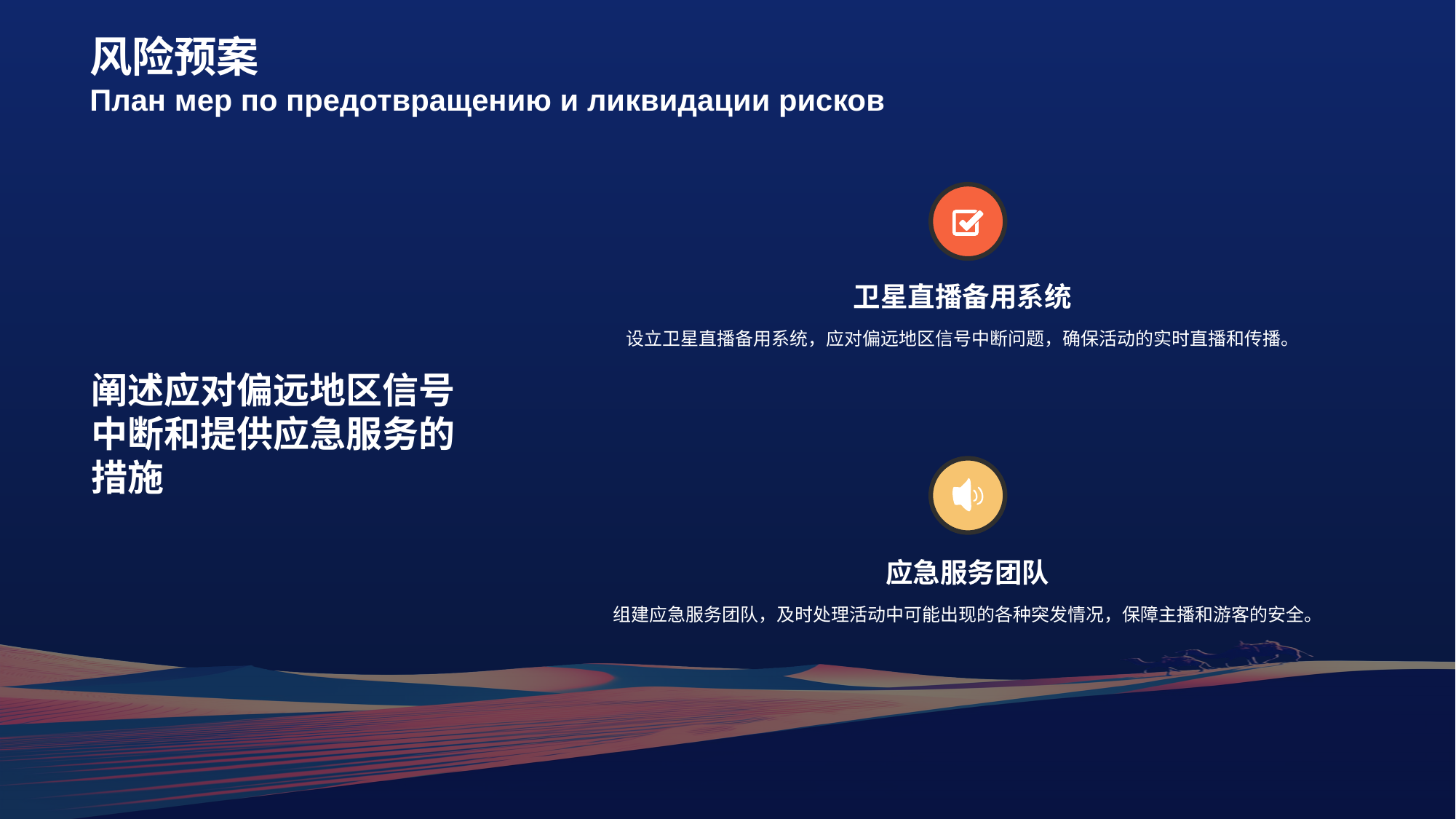

# 风险预案 План мер по предотвращению и ликвидации рисков
阐述应对偏远地区信号中断和提供应急服务的措施

卫星直播备用系统
设立卫星直播备用系统，应对偏远地区信号中断问题，确保活动的实时直播和传播。

应急服务团队
组建应急服务团队，及时处理活动中可能出现的各种突发情况，保障主播和游客的安全。